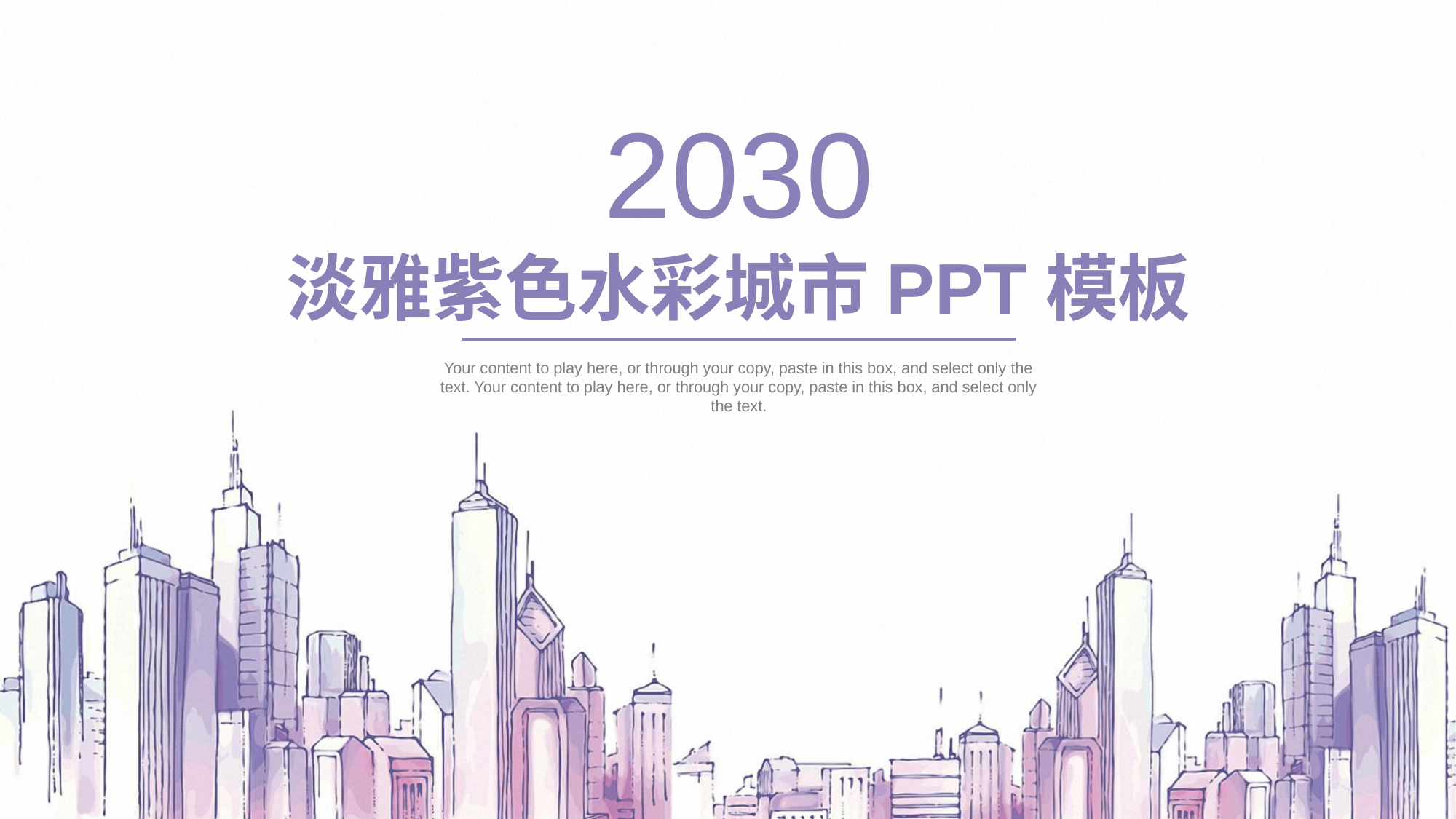

2030
淡雅紫色水彩城市PPT模板
Your content to play here, or through your copy, paste in this box, and select only the text. Your content to play here, or through your copy, paste in this box, and select only the text.